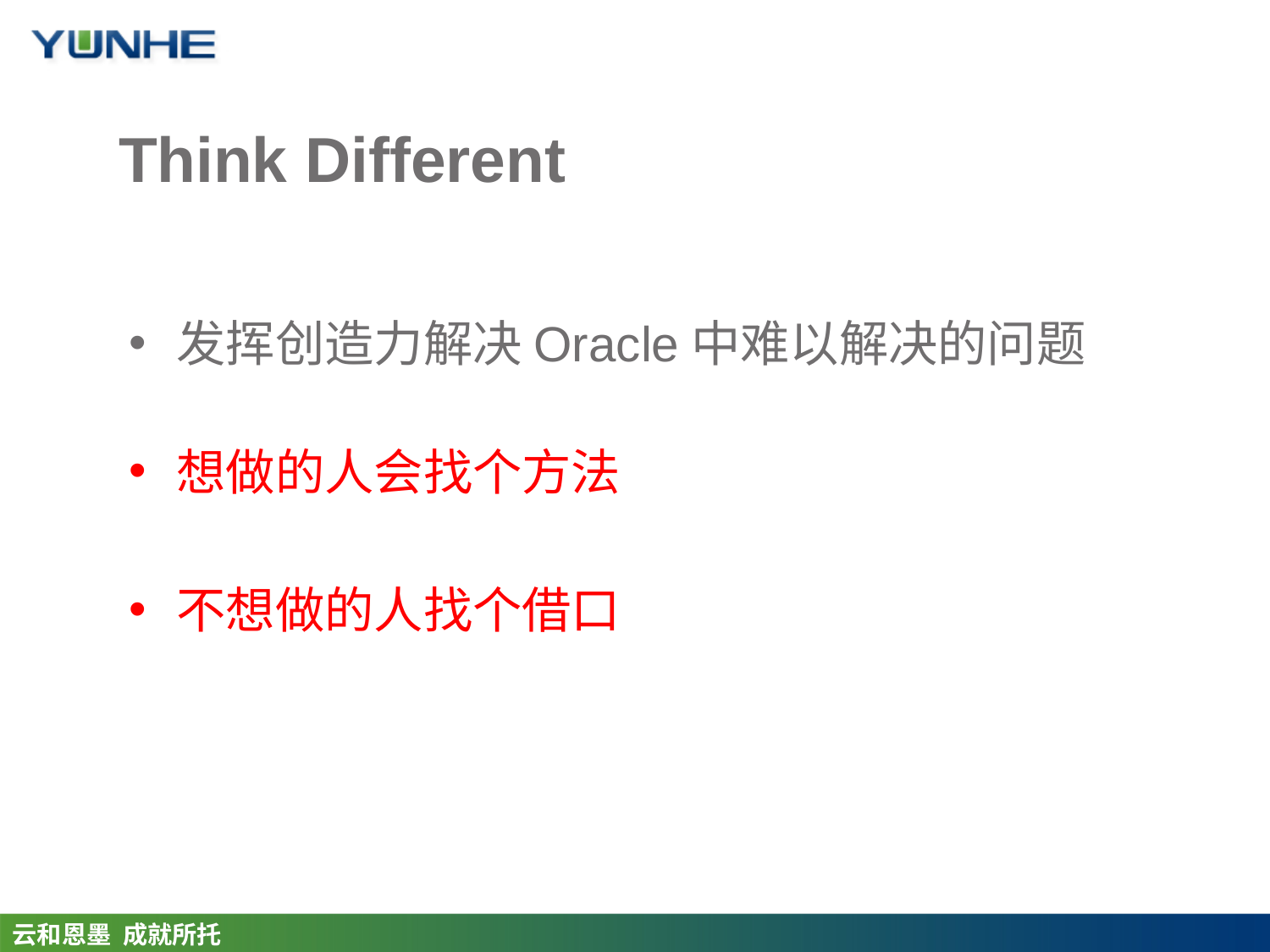

# Think Different
发挥创造力解决Oracle中难以解决的问题

想做的人会找个方法

不想做的人找个借口